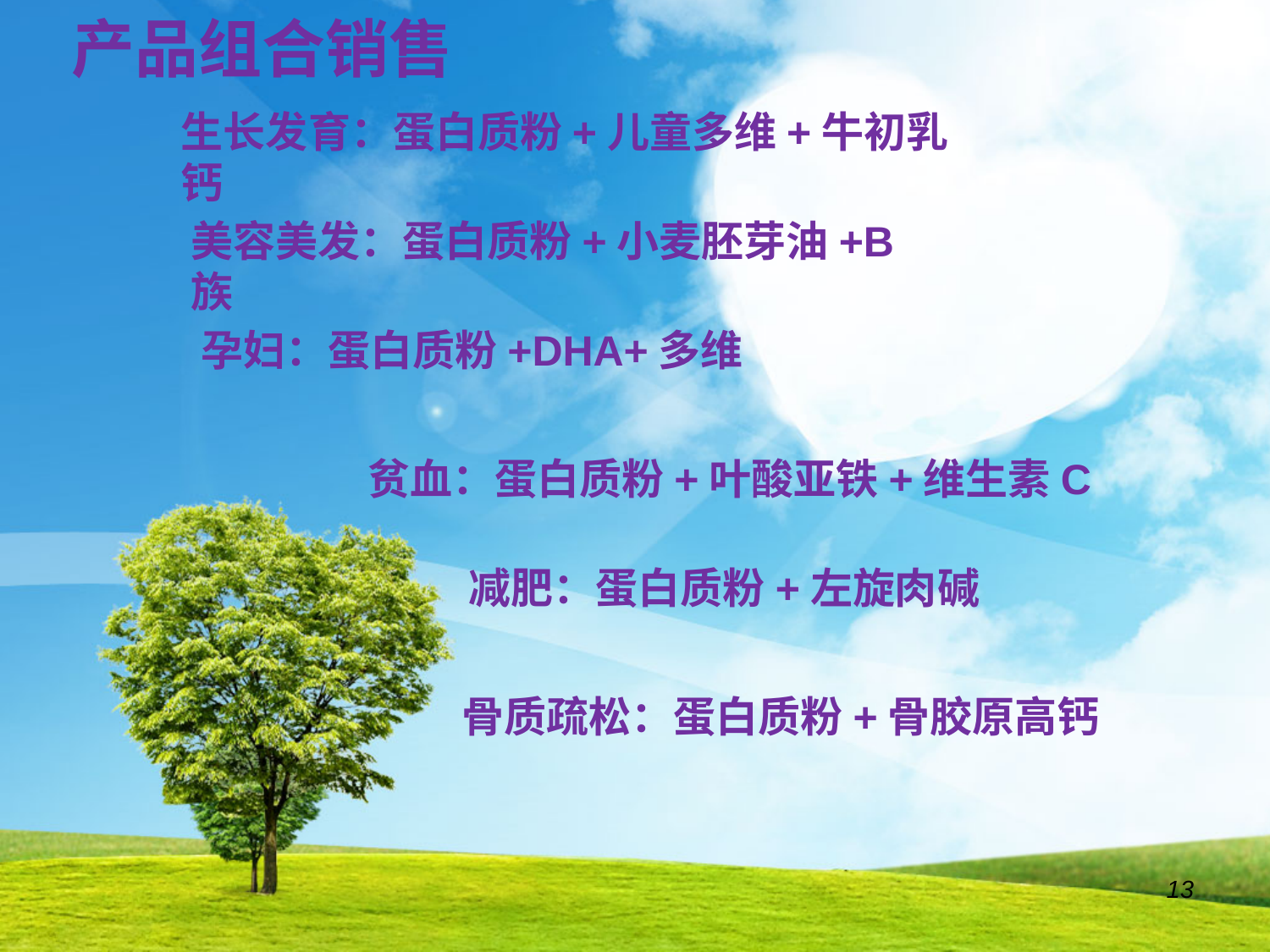

# 产品组合销售
生长发育：蛋白质粉+儿童多维+牛初乳钙

美容美发：蛋白质粉+小麦胚芽油+B族

孕妇：蛋白质粉+DHA+多维

贫血：蛋白质粉+叶酸亚铁+维生素C

减肥：蛋白质粉+左旋肉碱

骨质疏松：蛋白质粉+骨胶原高钙

13